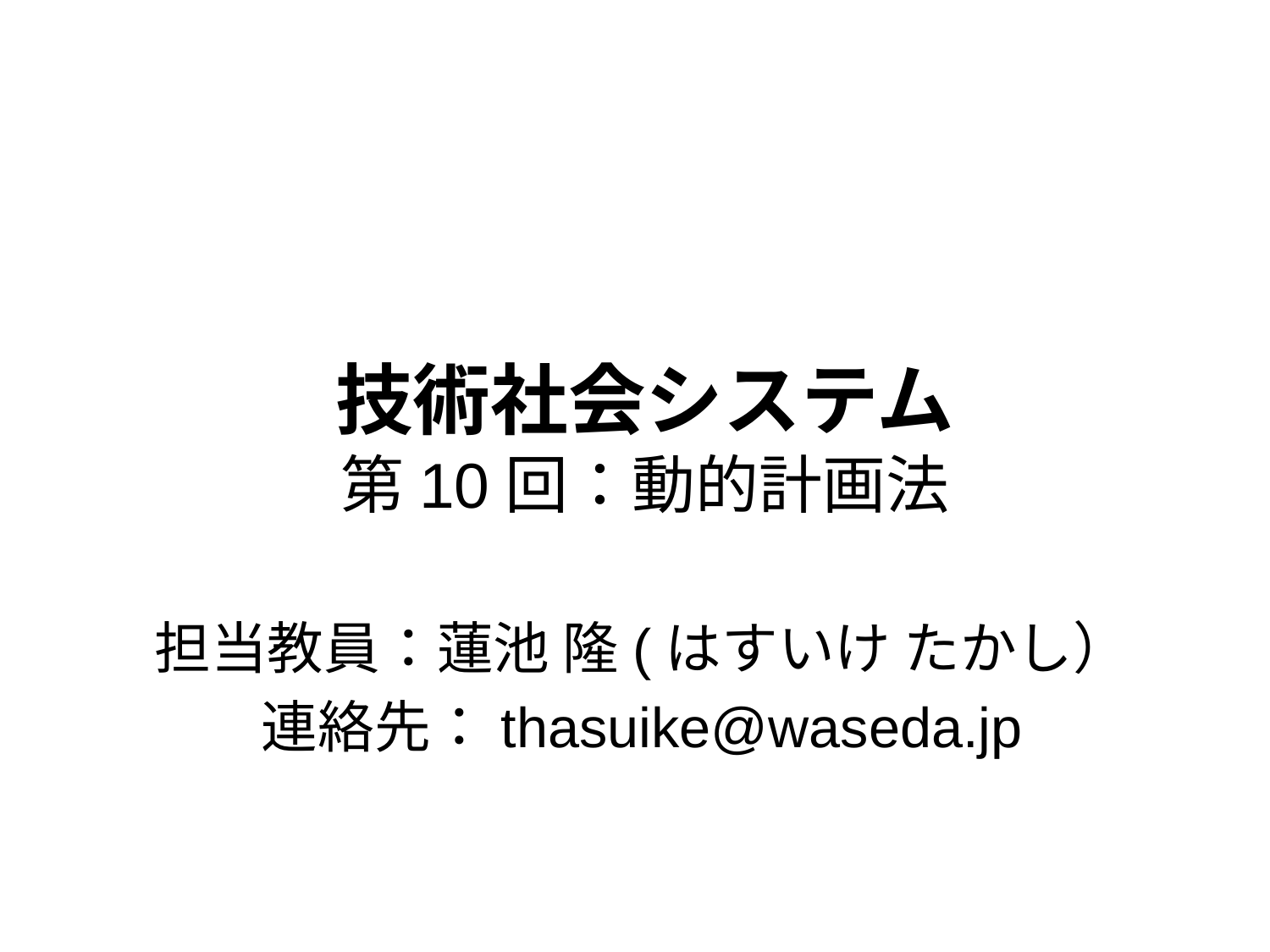

# 技術社会システム 第10回：動的計画法
担当教員：蓮池 隆(はすいけ たかし）
連絡先：thasuike@waseda.jp